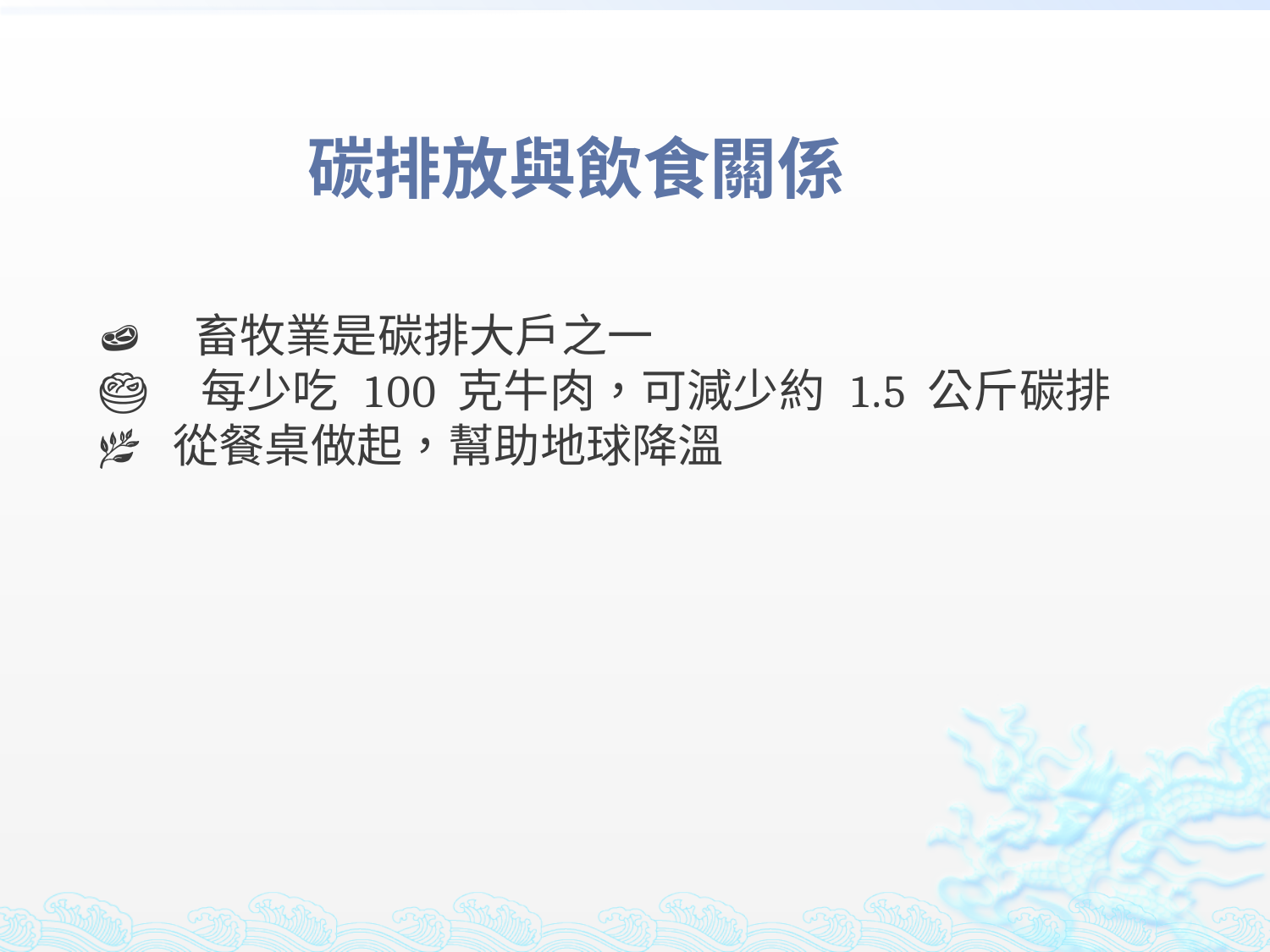

碳排放與飲食關係

🥩    畜牧業是碳排大戶之一
🥗    每少吃 100 克牛肉，可減少約 1.5 公斤碳排
🌿  從餐桌做起，幫助地球降溫